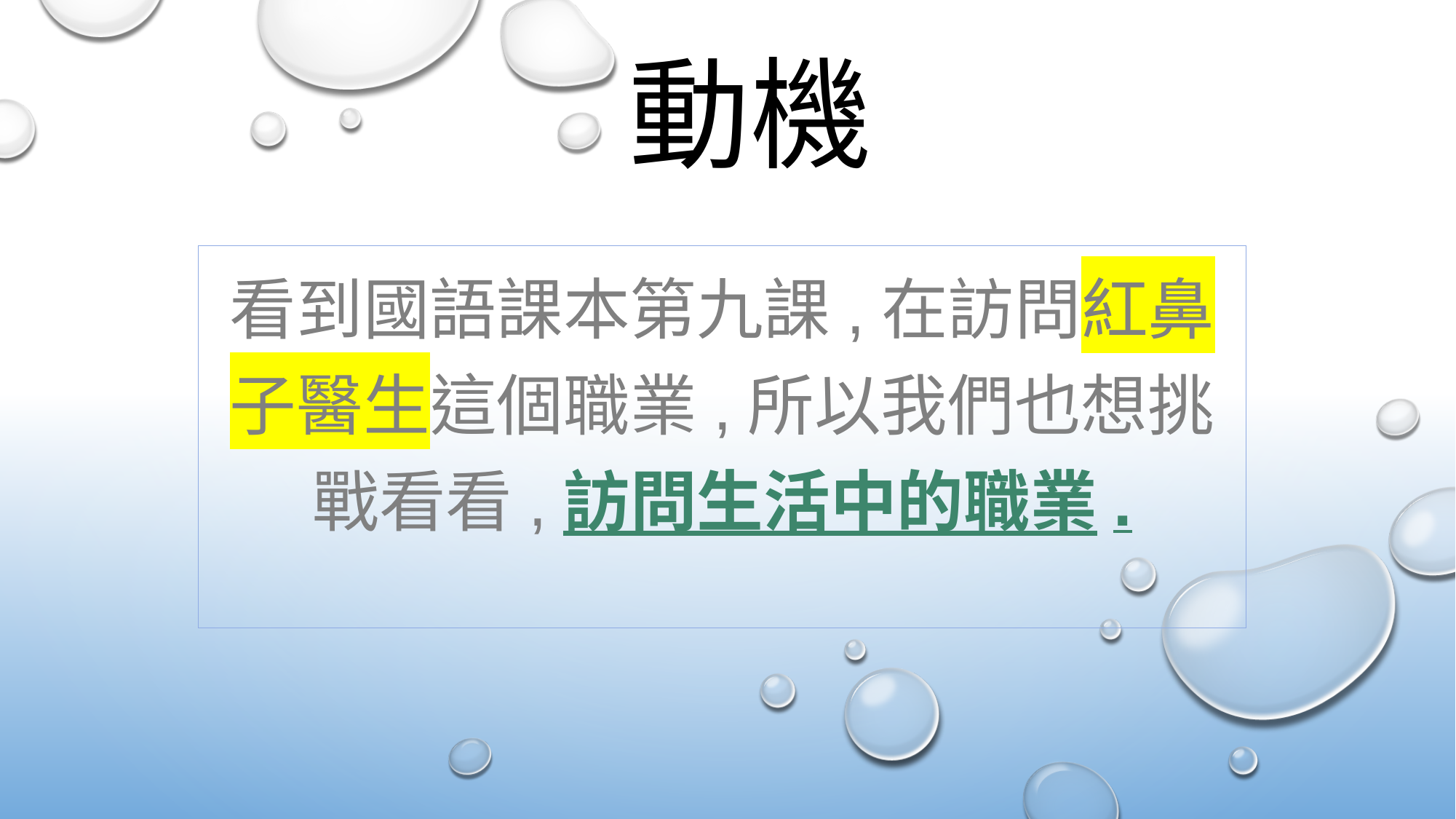

# 動機
看到國語課本第九課,在訪問紅鼻子醫生這個職業,所以我們也想挑戰看看,訪問生活中的職業.